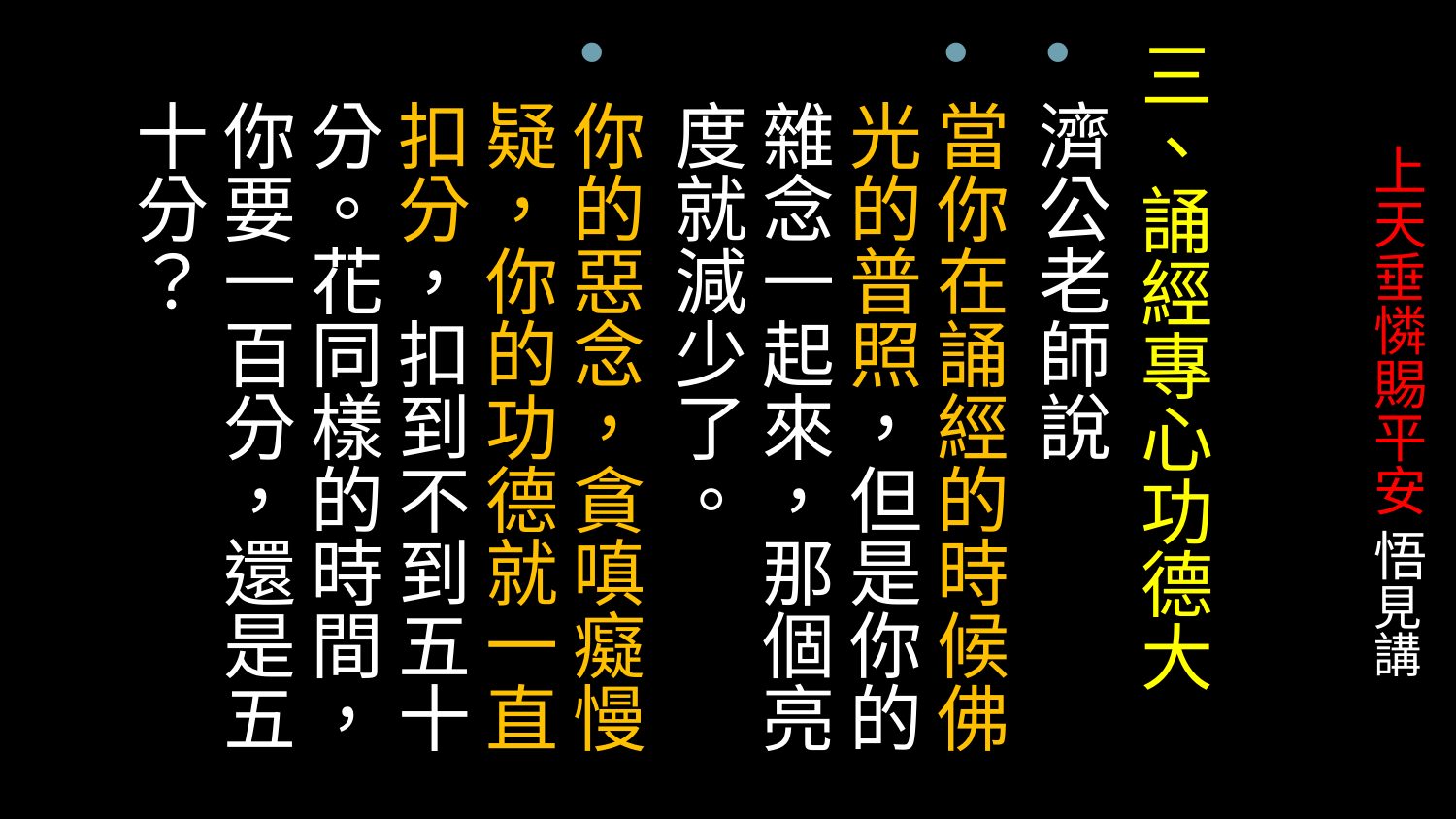

三、誦經專心功德大
濟公老師說
當你在誦經的時候佛光的普照，但是你的雜念一起來，那個亮度就減少了。
你的惡念，貪嗔癡慢 疑，你的功德就一直 扣分，扣到不到五十 分。花同樣的時間，你要一百分，還是五 十分？

# 上天垂憐賜平安 悟見講